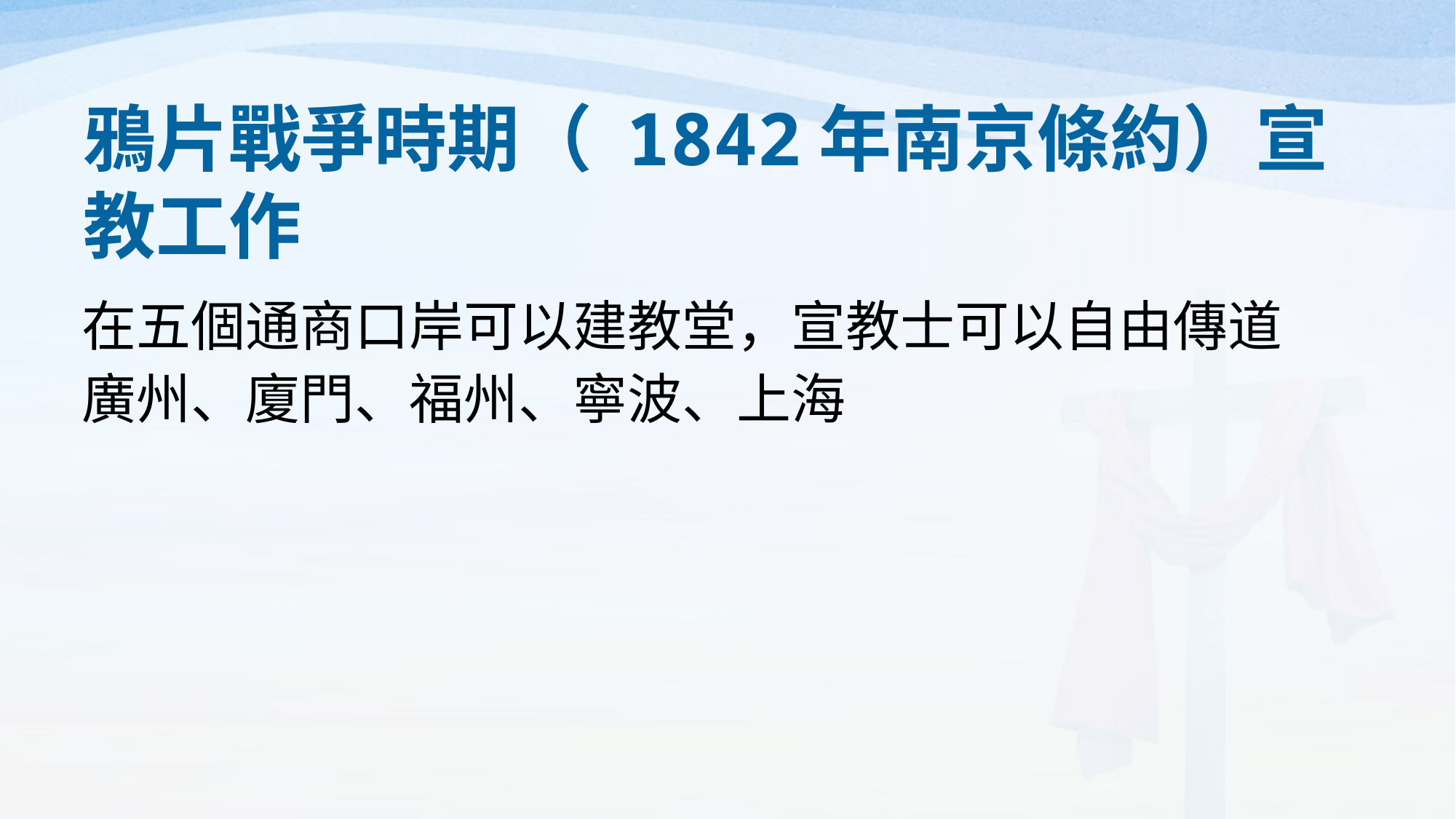

# 鴉片戰爭時期（ 1842年南京條約）宣教工作

在五個通商口岸可以建教堂，宣教士可以自由傳道
廣州、廈門、福州、寧波、上海